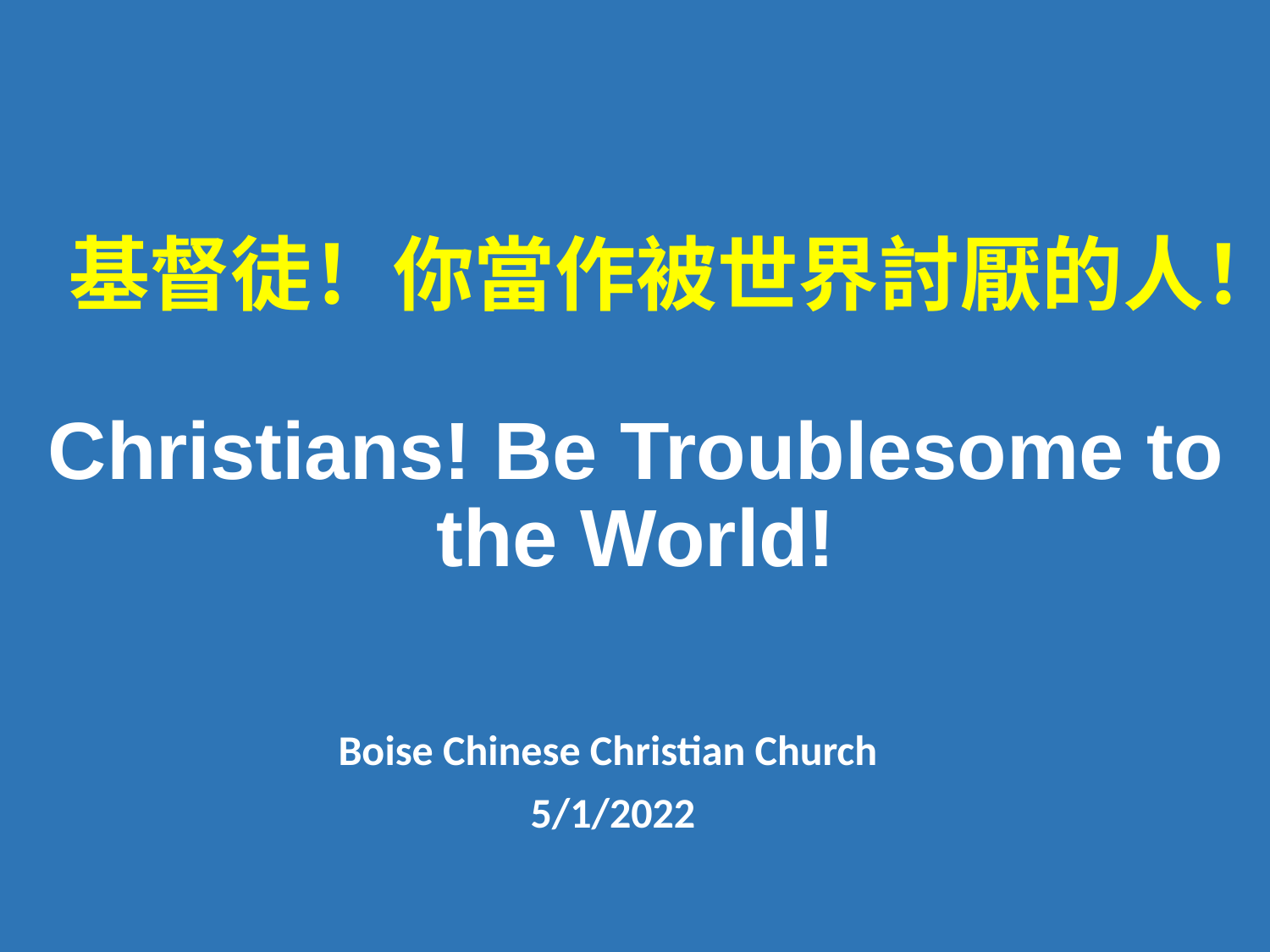

# 基督徒！你當作被世界討厭的人！ Christians! Be Troublesome to the World!
Boise Chinese Christian Church
5/1/2022